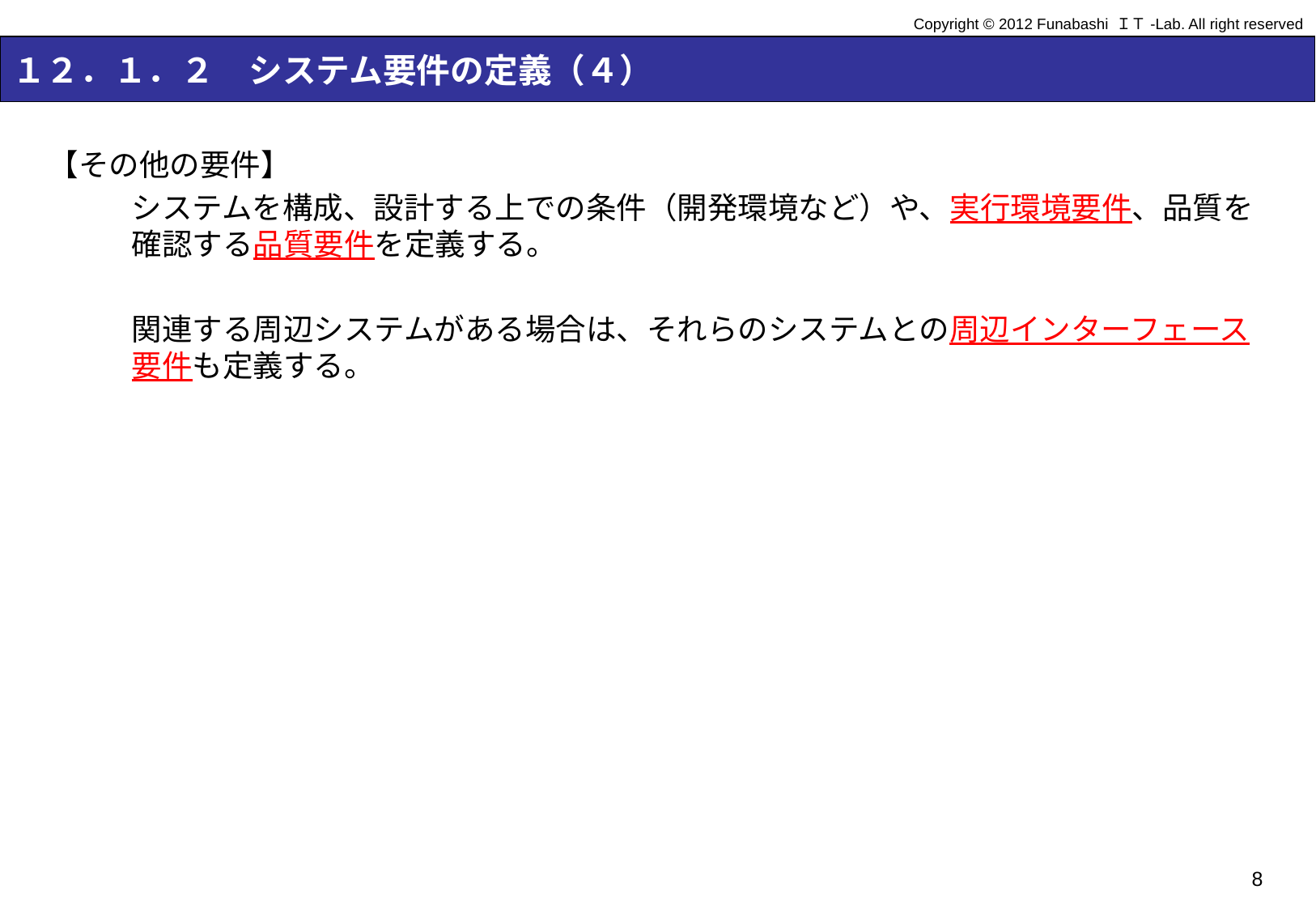

Copyright © 2012 Funabashi ＩＴ-Lab. All right reserved
# １２．１．２　システム要件の定義（４）
【その他の要件】
システムを構成、設計する上での条件（開発環境など）や、実行環境要件、品質を確認する品質要件を定義する。

関連する周辺システムがある場合は、それらのシステムとの周辺インターフェース要件も定義する。

8